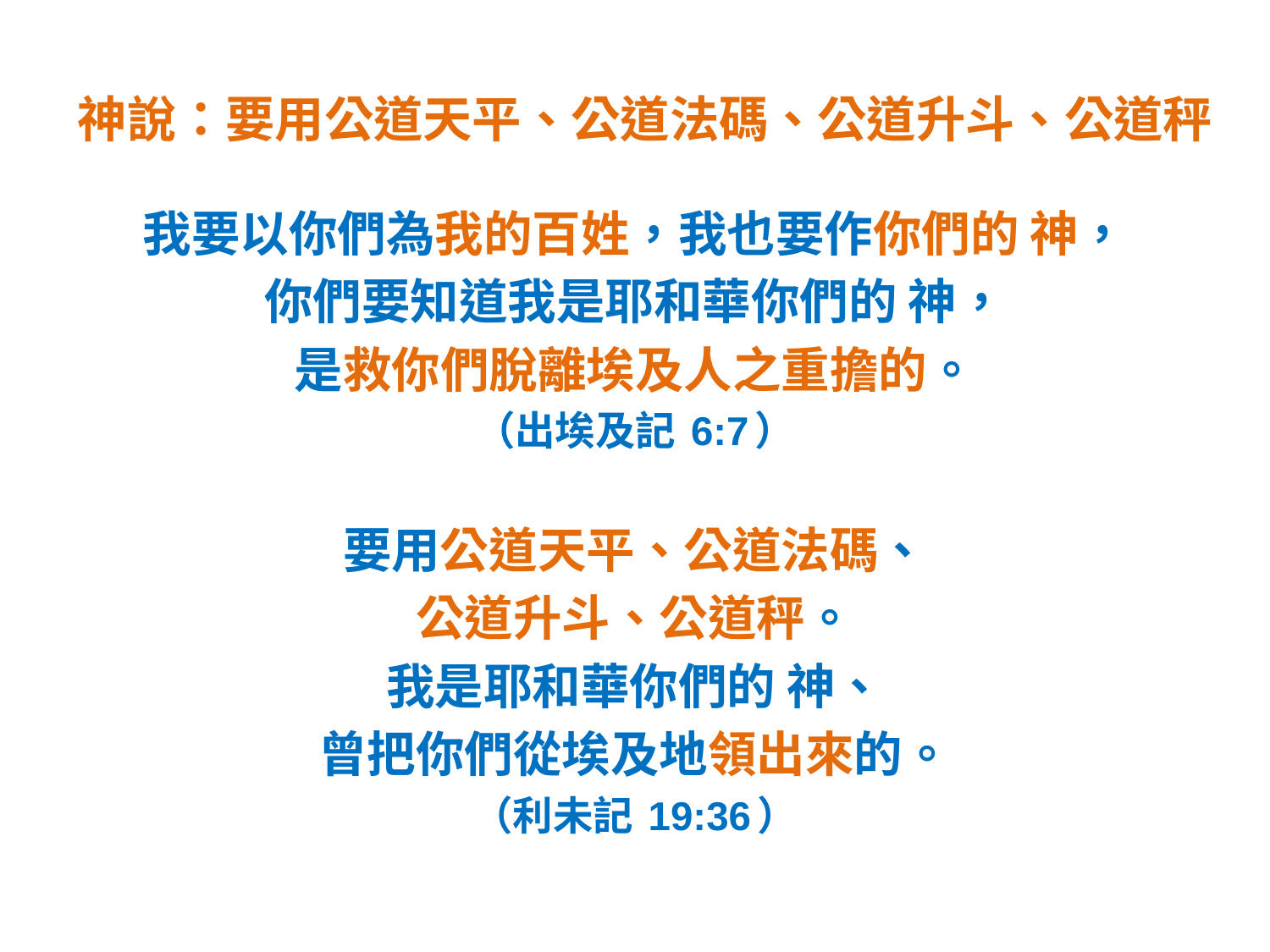

# 神說：要用公道天平、公道法碼、公道升斗、公道秤
我要以你們為我的百姓，我也要作你們的 神，
你們要知道我是耶和華你們的 神，
是救你們脫離埃及人之重擔的。
（出埃及記 6:7）

要用公道天平、公道法碼、
公道升斗、公道秤。
我是耶和華你們的 神、
曾把你們從埃及地領出來的。
（利未記 19:36）